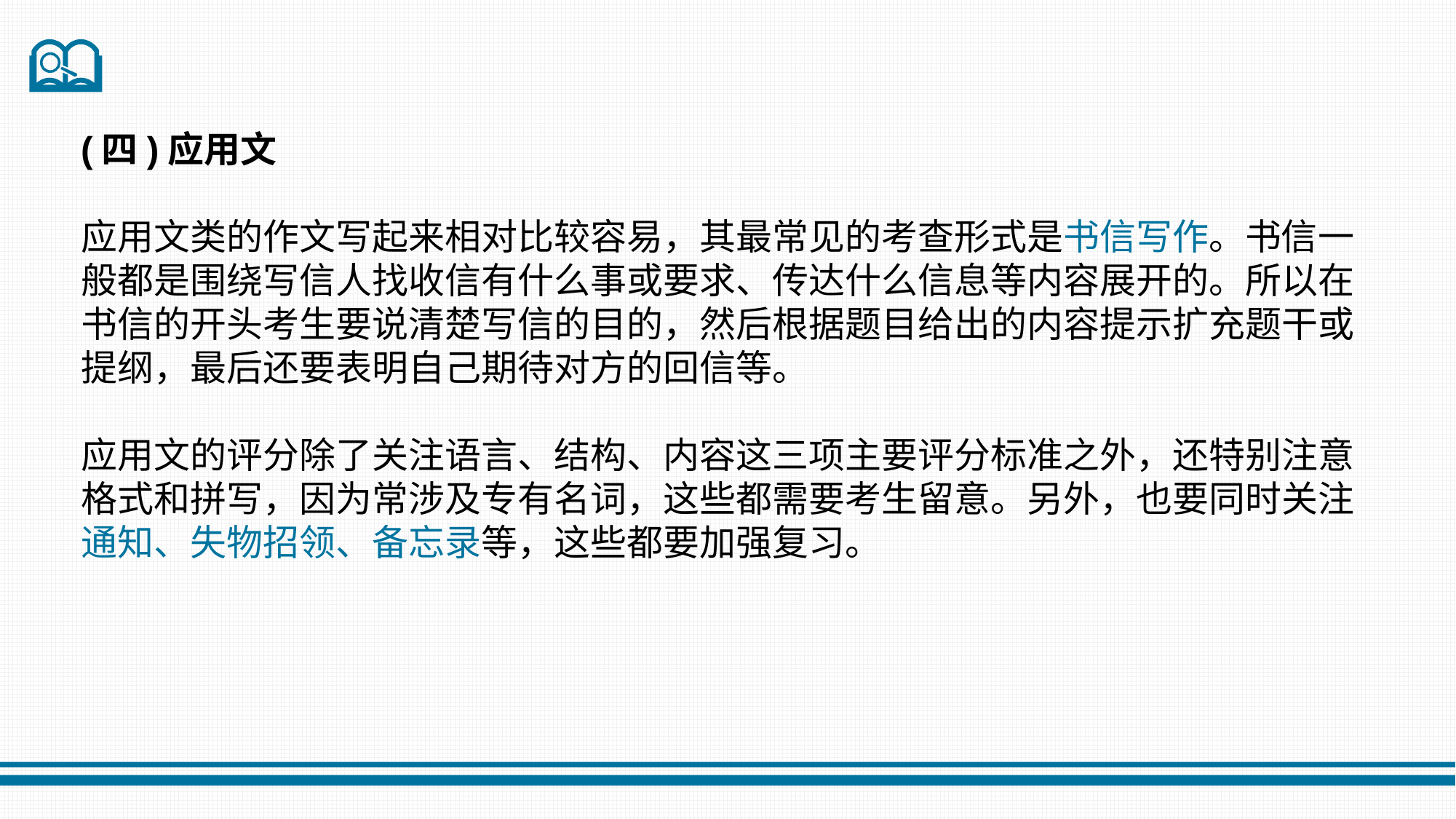

(四)应用文

应用文类的作文写起来相对比较容易，其最常见的考查形式是书信写作。书信一般都是围绕写信人找收信有什么事或要求、传达什么信息等内容展开的。所以在书信的开头考生要说清楚写信的目的，然后根据题目给出的内容提示扩充题干或提纲，最后还要表明自己期待对方的回信等。

应用文的评分除了关注语言、结构、内容这三项主要评分标准之外，还特别注意格式和拼写，因为常涉及专有名词，这些都需要考生留意。另外，也要同时关注通知、失物招领、备忘录等，这些都要加强复习。